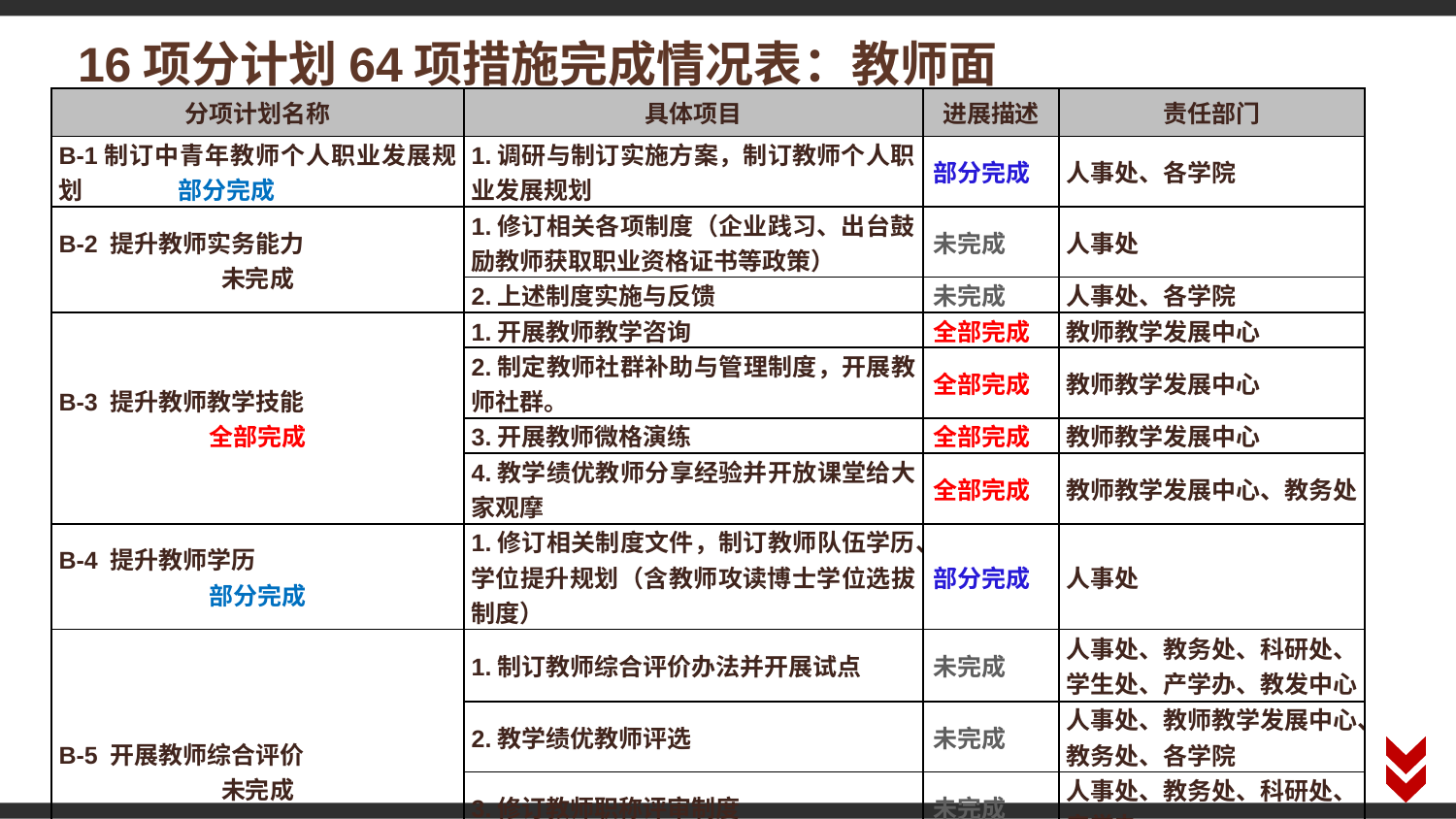

# 16项分计划64项措施完成情况表：教师面
| 分项计划名称 | 具体项目 | 进展描述 | 责任部门 |
| --- | --- | --- | --- |
| B-1制订中青年教师个人职业发展规划 部分完成 | 1.调研与制订实施方案，制订教师个人职业发展规划 | 部分完成 | 人事处、各学院 |
| B-2 提升教师实务能力 未完成 | 1.修订相关各项制度（企业践习、出台鼓励教师获取职业资格证书等政策） | 未完成 | 人事处 |
|  | 2.上述制度实施与反馈 | 未完成 | 人事处、各学院 |
| B-3 提升教师教学技能 全部完成 | 1.开展教师教学咨询 | 全部完成 | 教师教学发展中心 |
|  | 2.制定教师社群补助与管理制度，开展教师社群。 | 全部完成 | 教师教学发展中心 |
|  | 3.开展教师微格演练 | 全部完成 | 教师教学发展中心 |
|  | 4.教学绩优教师分享经验并开放课堂给大家观摩 | 全部完成 | 教师教学发展中心、教务处 |
| B-4 提升教师学历 部分完成 | 1.修订相关制度文件，制订教师队伍学历、学位提升规划（含教师攻读博士学位选拔制度） | 部分完成 | 人事处 |
| B-5 开展教师综合评价 未完成 | 1.制订教师综合评价办法并开展试点 | 未完成 | 人事处、教务处、科研处、学生处、产学办、教发中心 |
|  | 2.教学绩优教师评选 | 未完成 | 人事处、教师教学发展中心、教务处、各学院 |
|  | 3.修订教师职称评审制度 | 未完成 | 人事处、教务处、科研处、产学办 |
|  | 4.研究制定符合发展要求的教师薪酬分配新制度 | 未完成 | 人事处、教务处、科研处、学生处 |